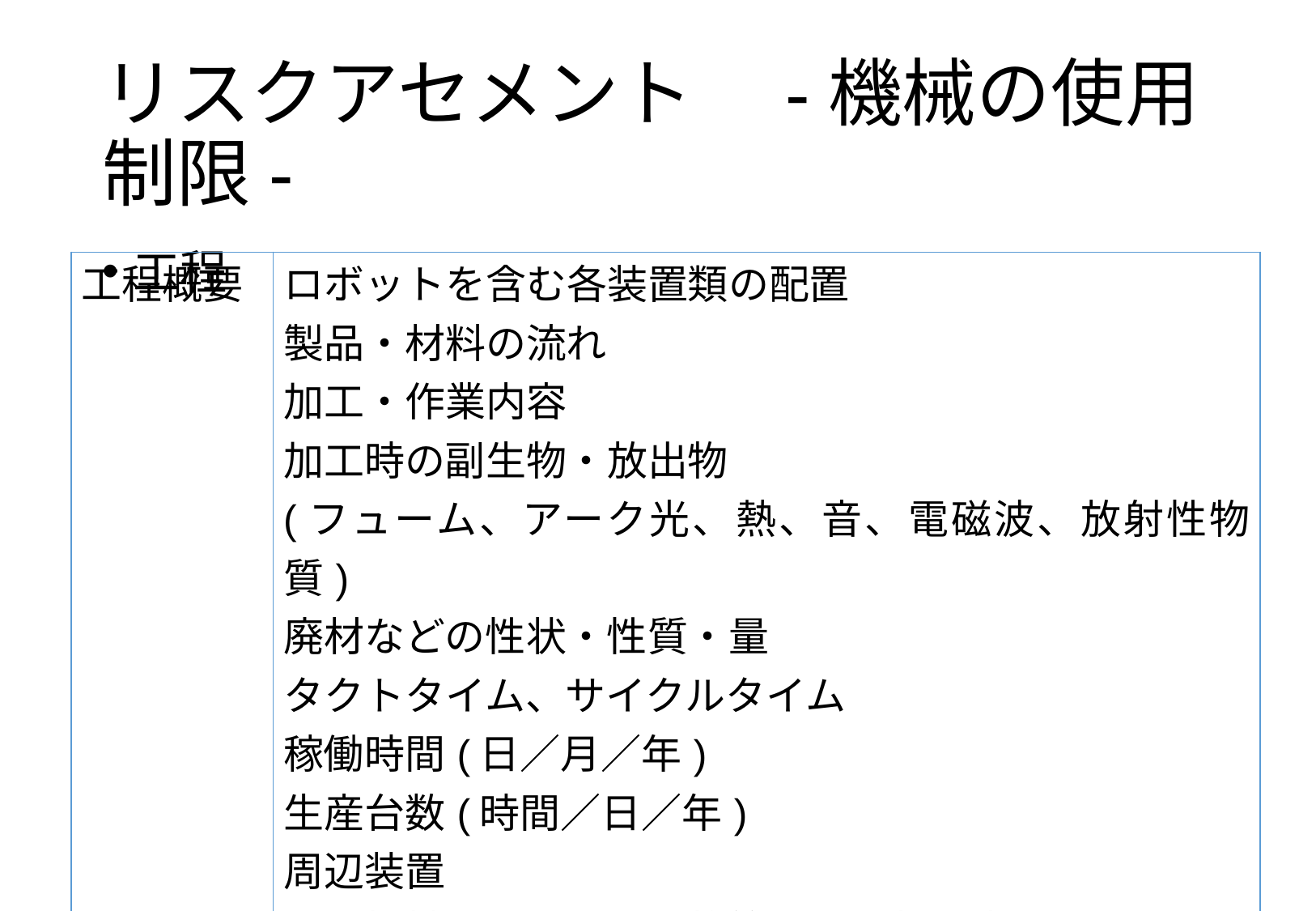

# リスクアセメント　-機械の使用制限-
工程
| 工程概要 | ロボットを含む各装置類の配置 製品・材料の流れ 加工・作業内容 加工時の副生物・放出物 (フューム、アーク光、熱、音、電磁波、放射性物質) 廃材などの性状・性質・量 タクトタイム、サイクルタイム 稼働時間(日／月／年) 生産台数(時間／日／年) 周辺装置 他の機械や建屋の壁・柱等との距離・空間 |
| --- | --- |